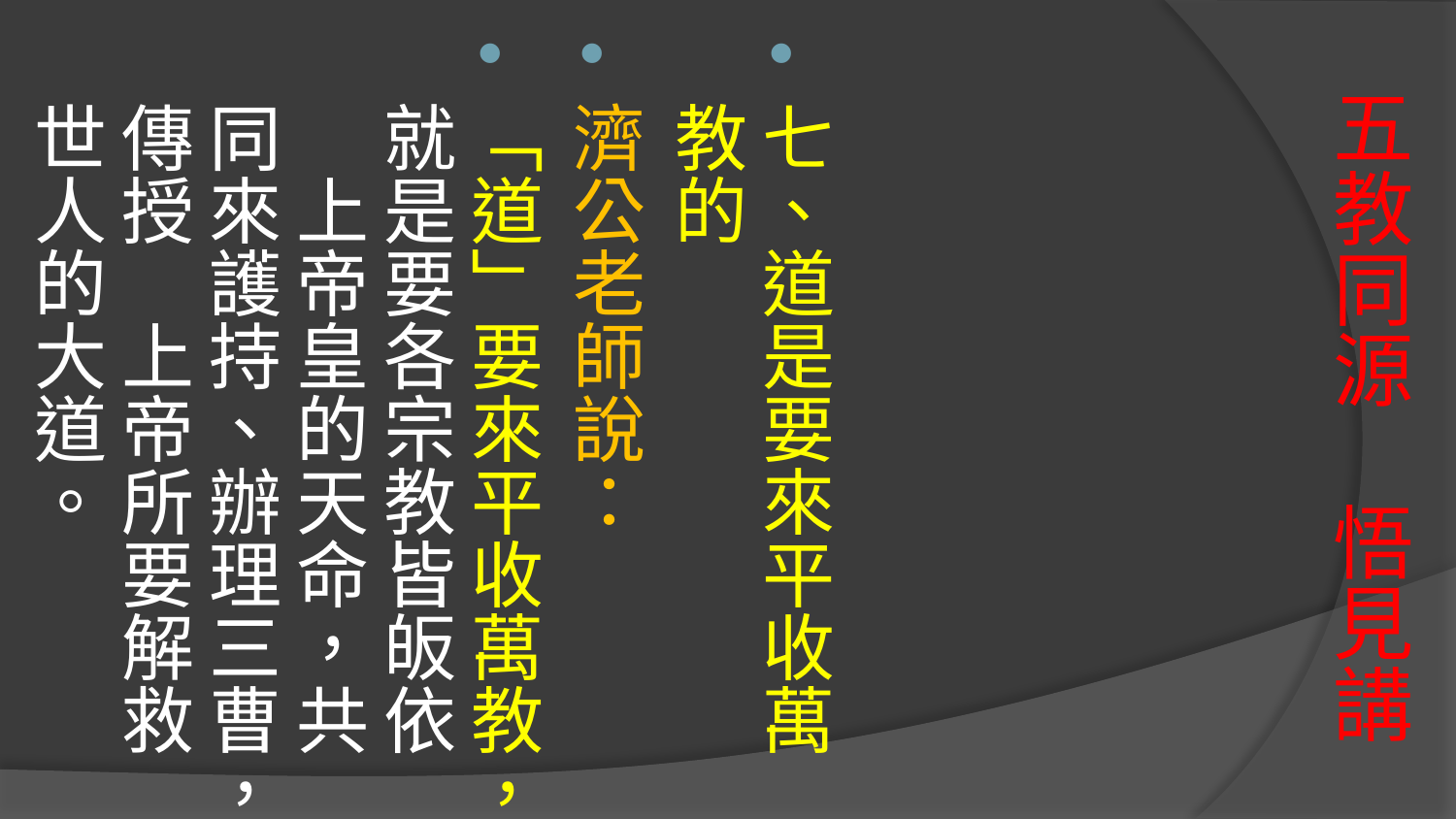

七、道是要來平收萬教的
濟公老師說：
「道」要來平收萬教，就是要各宗教皆皈依　上帝皇的天命，共同來護持、辦理三曹，傳授　上帝所要解救世人的大道。
# 五教同源     悟見講